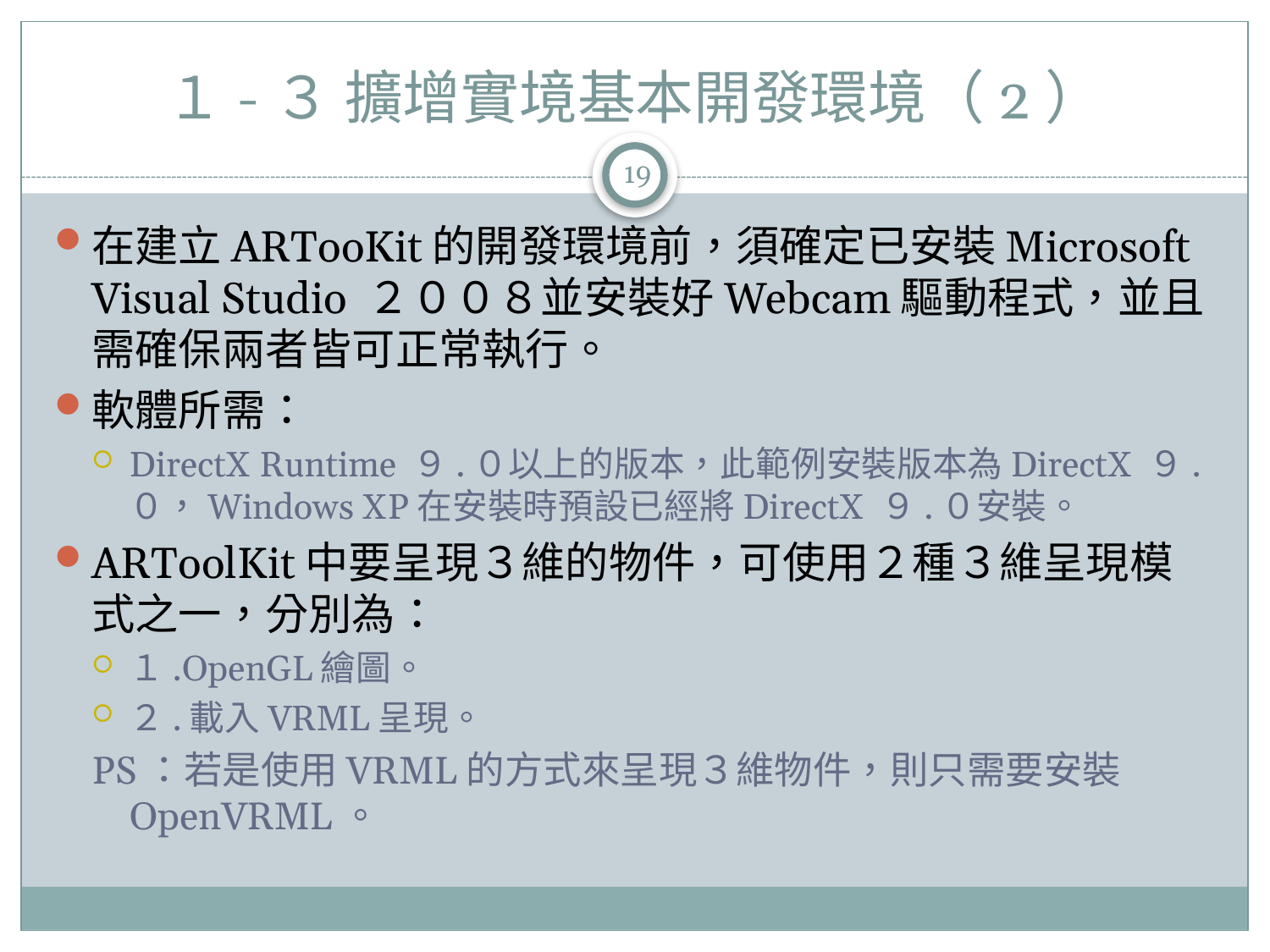

# １-３ 擴增實境基本開發環境（2）
19
在建立ARTooKit的開發環境前，須確定已安裝Microsoft Visual Studio ２００８並安裝好Webcam驅動程式，並且需確保兩者皆可正常執行。
軟體所需：
DirectX Runtime ９.０以上的版本，此範例安裝版本為DirectX ９.０，Windows XP在安裝時預設已經將DirectX ９.０安裝。
ARToolKit中要呈現３維的物件，可使用２種３維呈現模式之一，分別為：
１.OpenGL繪圖。
２.載入VRML呈現。
PS：若是使用VRML的方式來呈現３維物件，則只需要安裝OpenVRML。